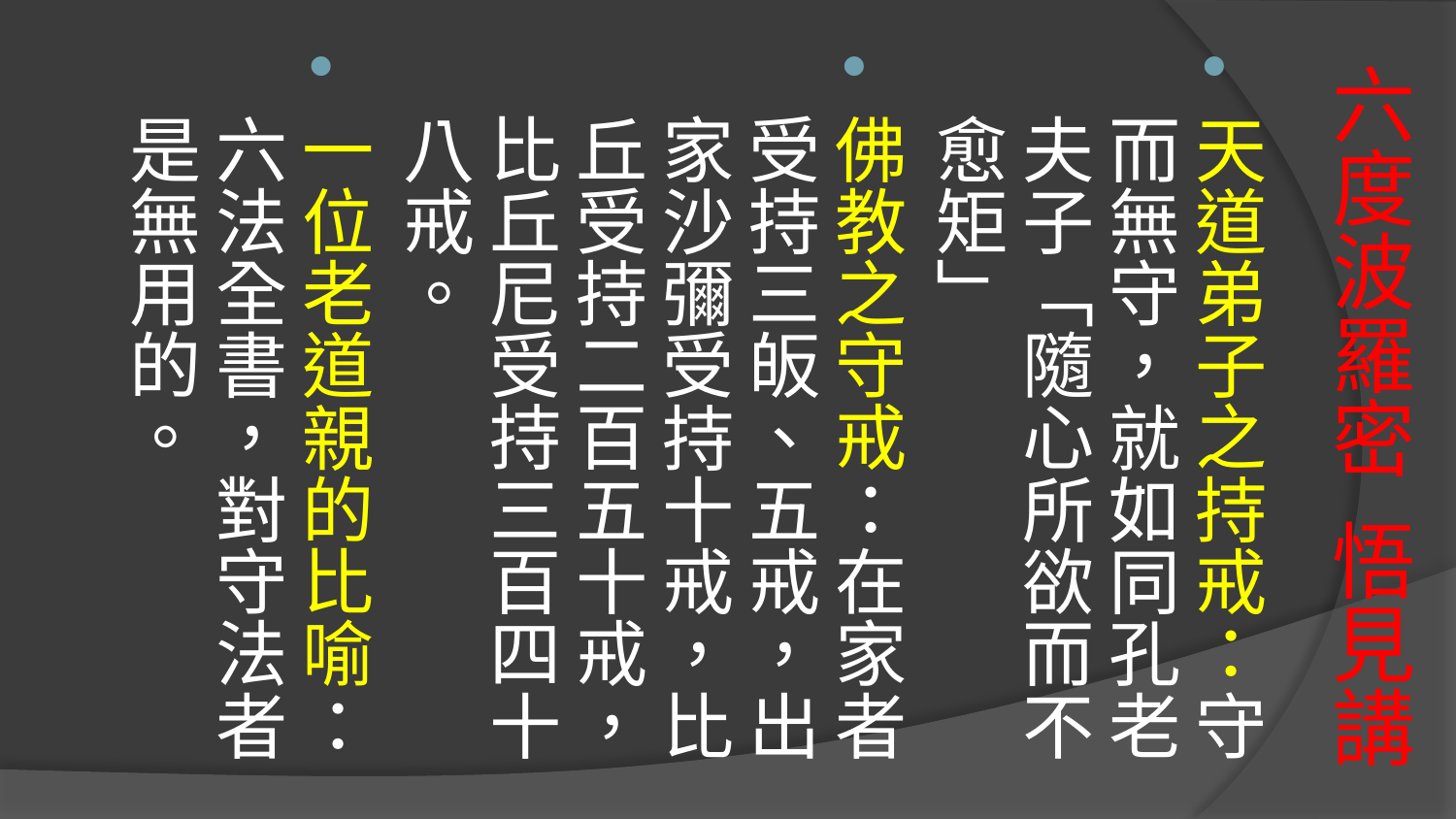

天道弟子之持戒：守而無守，就如同孔老夫子「隨心所欲而不愈矩」
佛教之守戒：在家者受持三皈、五戒，出家沙彌受持十戒，比丘受持二百五十戒，比丘尼受持三百四十八戒。
一位老道親的比喻：六法全書，對守法者是無用的。

# 六度波羅密  悟見講